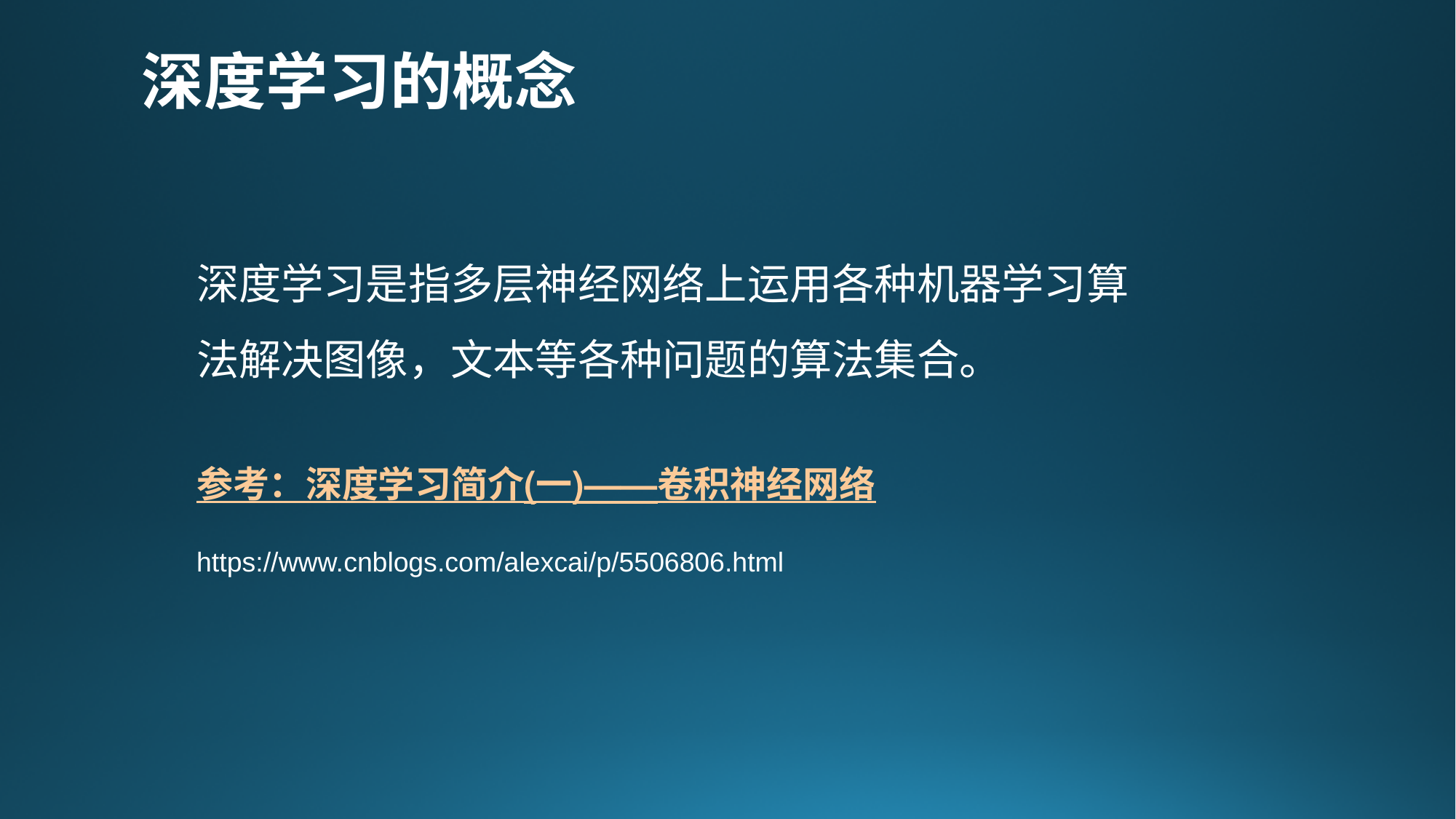

# 深度学习的概念
深度学习是指多层神经网络上运用各种机器学习算法解决图像，文本等各种问题的算法集合。
参考：深度学习简介(一)——卷积神经网络
https://www.cnblogs.com/alexcai/p/5506806.html